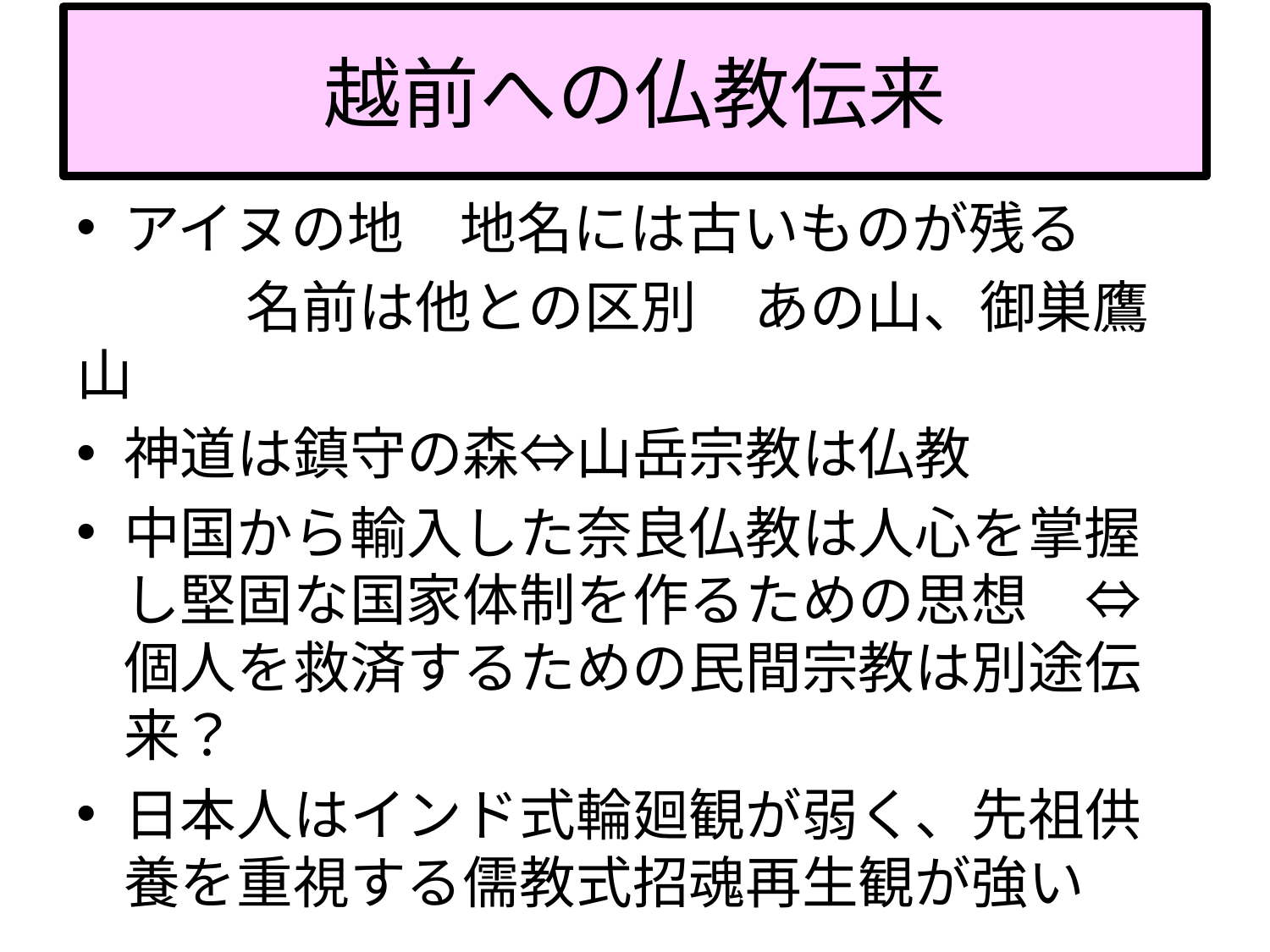

# 越前への仏教伝来
アイヌの地　地名には古いものが残る
　　　名前は他との区別　あの山、御巣鷹山
神道は鎮守の森⇔山岳宗教は仏教
中国から輸入した奈良仏教は人心を掌握し堅固な国家体制を作るための思想　⇔個人を救済するための民間宗教は別途伝来？
日本人はインド式輪廻観が弱く、先祖供養を重視する儒教式招魂再生観が強い
自然が厳しいインドと異なり、中国、日本は現世が豊か　仏教には祖先の観念はない